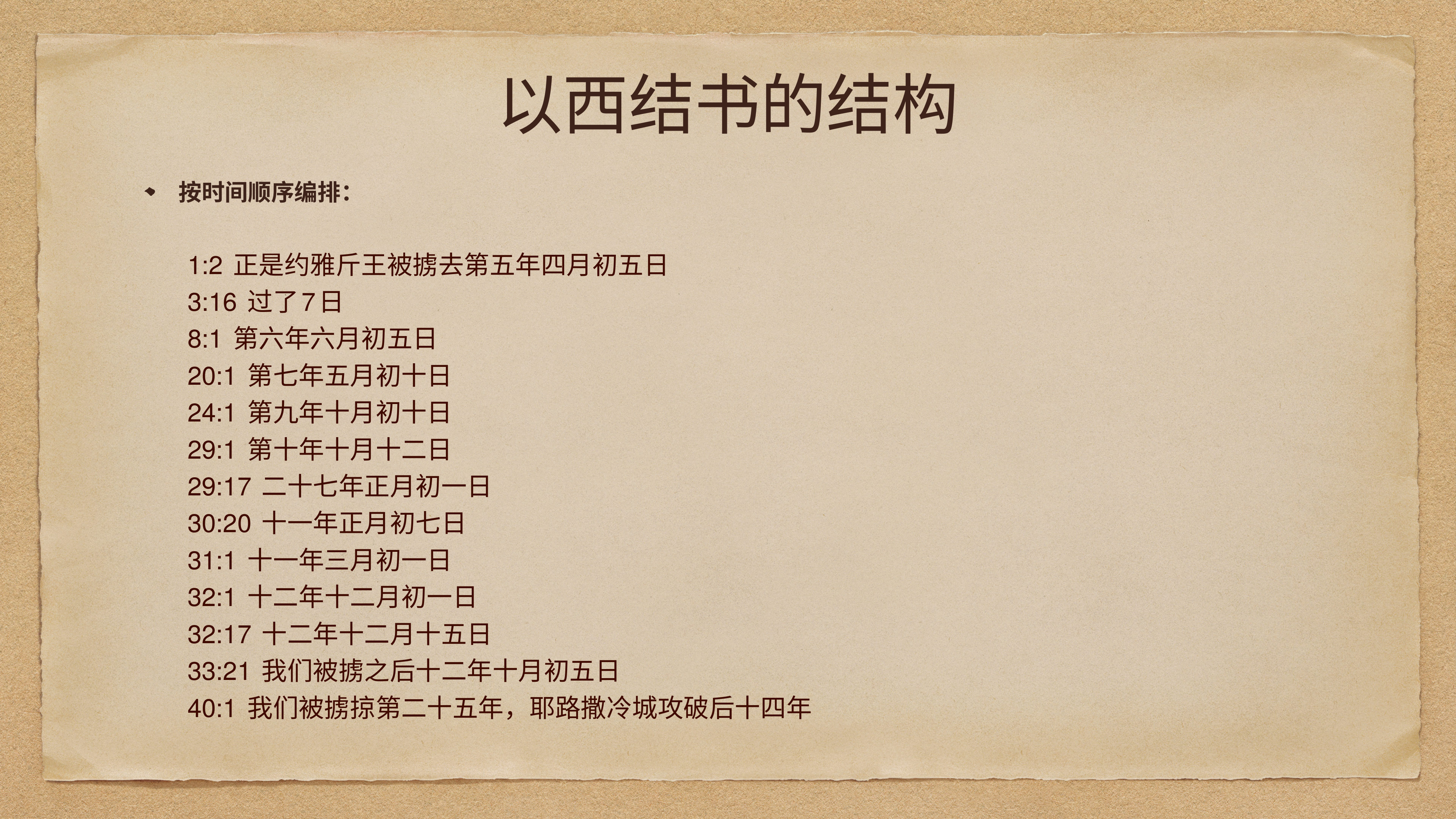

# 以西结书的结构
按时间顺序编排：

      1:2 正是约雅斤王被掳去第五年四月初五日
      3:16 过了7日
      8:1 第六年六月初五日
      20:1 第七年五月初十日
      24:1 第九年十月初十日
      29:1 第十年十月十二日
      29:17 二十七年正月初一日
      30:20 十一年正月初七日
      31:1 十一年三月初一日
      32:1 十二年十二月初一日
      32:17 十二年十二月十五日
      33:21 我们被掳之后十二年十月初五日
      40:1 我们被掳掠第二十五年，耶路撒冷城攻破后十四年